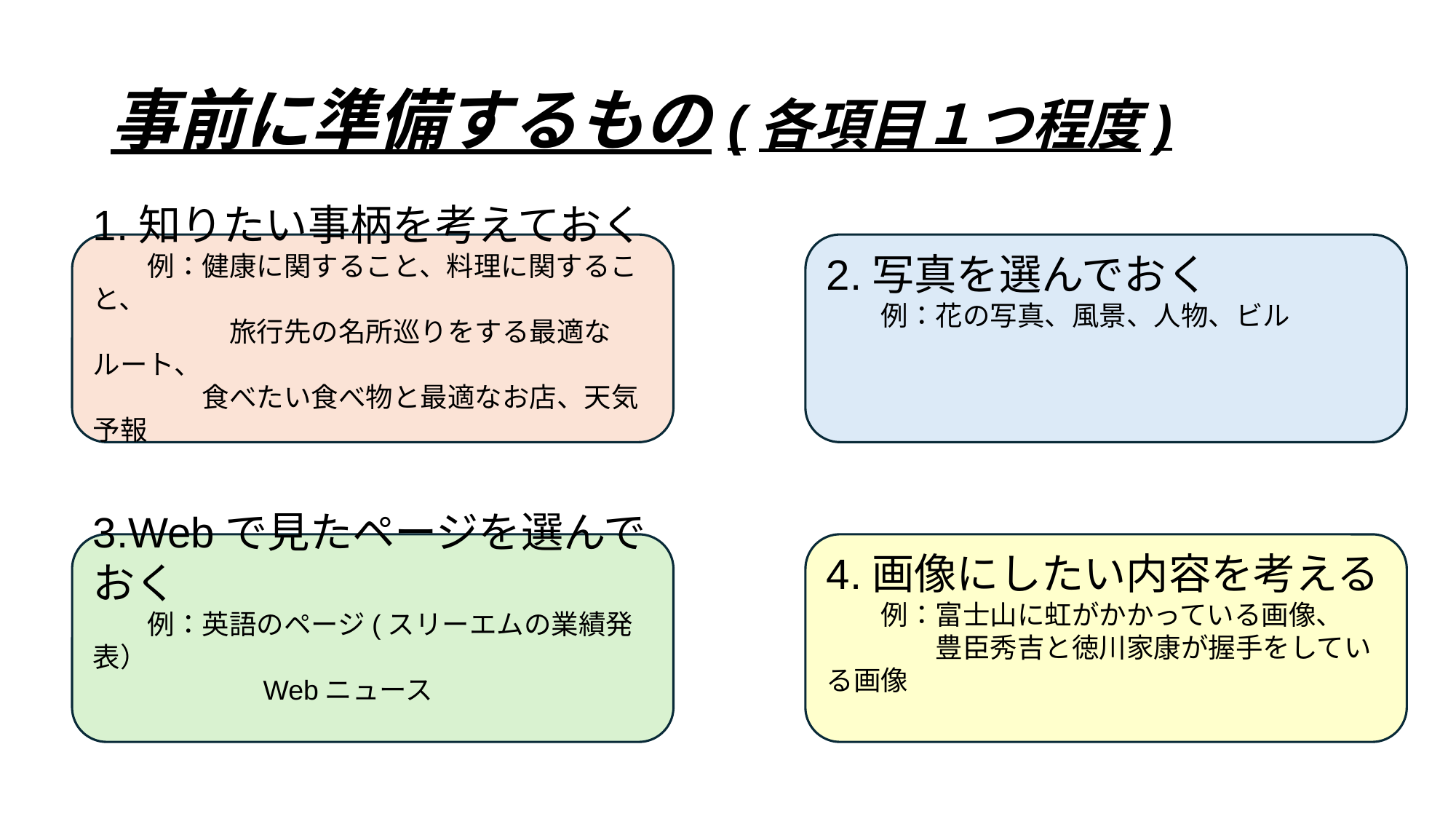

# 事前に準備するもの(各項目１つ程度)
1.知りたい事柄を考えておく
　　例：健康に関すること、料理に関すること、
　　　　　旅行先の名所巡りをする最適なルート、
　　　　食べたい食べ物と最適なお店、天気予報

2.写真を選んでおく
　　例：花の写真、風景、人物、ビル

3.Webで見たページを選んでおく
　　例：英語のページ(スリーエムの業績発表）
　　　　　　Webニュース

4.画像にしたい内容を考える
　　例：富士山に虹がかかっている画像、
　　　　豊臣秀吉と徳川家康が握手をしている画像